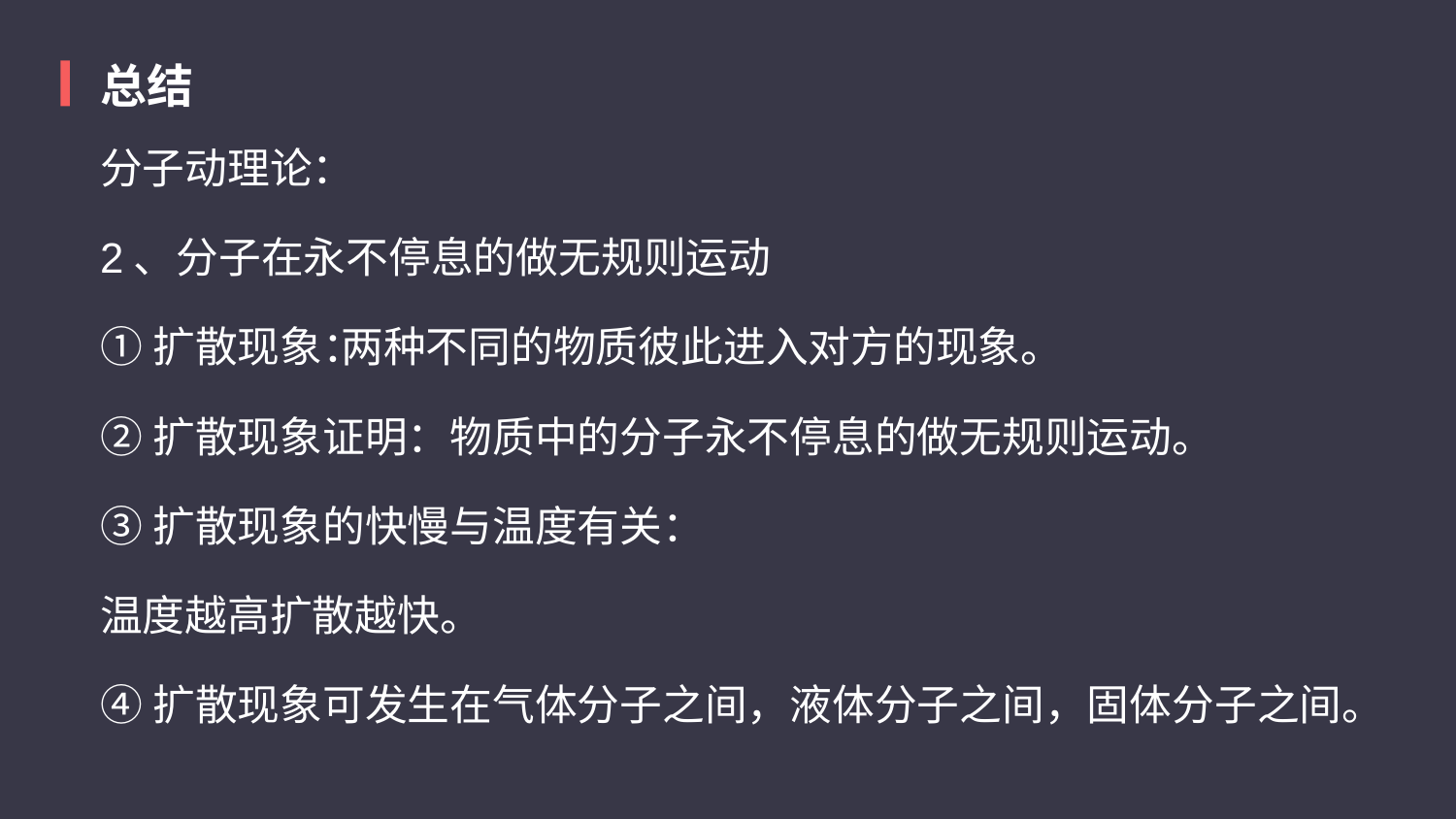

总结

分子动理论：
2、分子在永不停息的做无规则运动
①扩散现象：
两种不同的物质彼此进入对方的现象。
②扩散现象证明：物质中的分子永不停息的做无规则运动。
③扩散现象的快慢与温度有关：
温度越高扩散越快。
④扩散现象可发生在气体分子之间，液体分子之间，固体分子之间。